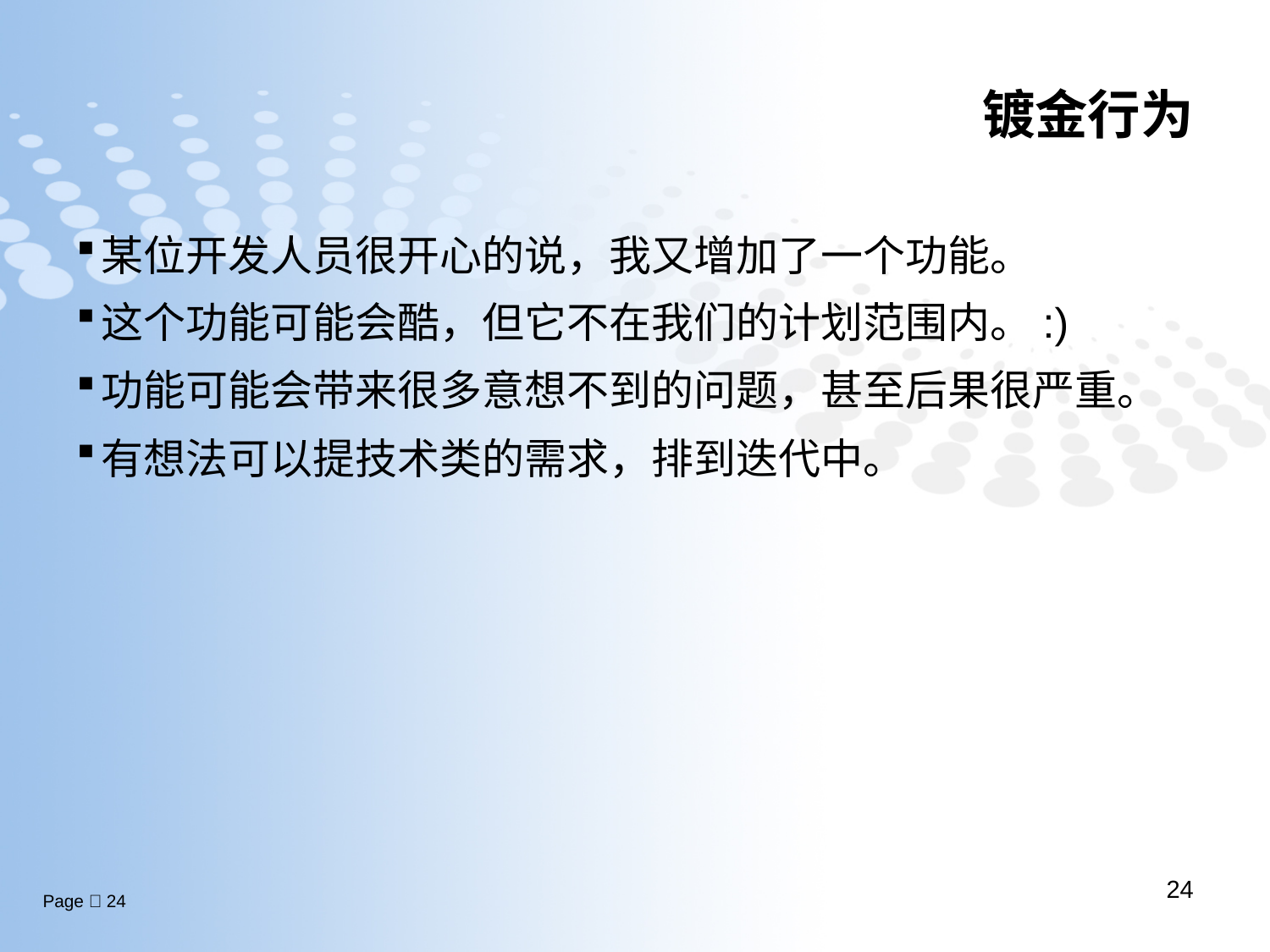

# 镀金行为
某位开发人员很开心的说，我又增加了一个功能。
这个功能可能会酷，但它不在我们的计划范围内。:)
功能可能会带来很多意想不到的问题，甚至后果很严重。
有想法可以提技术类的需求，排到迭代中。
24